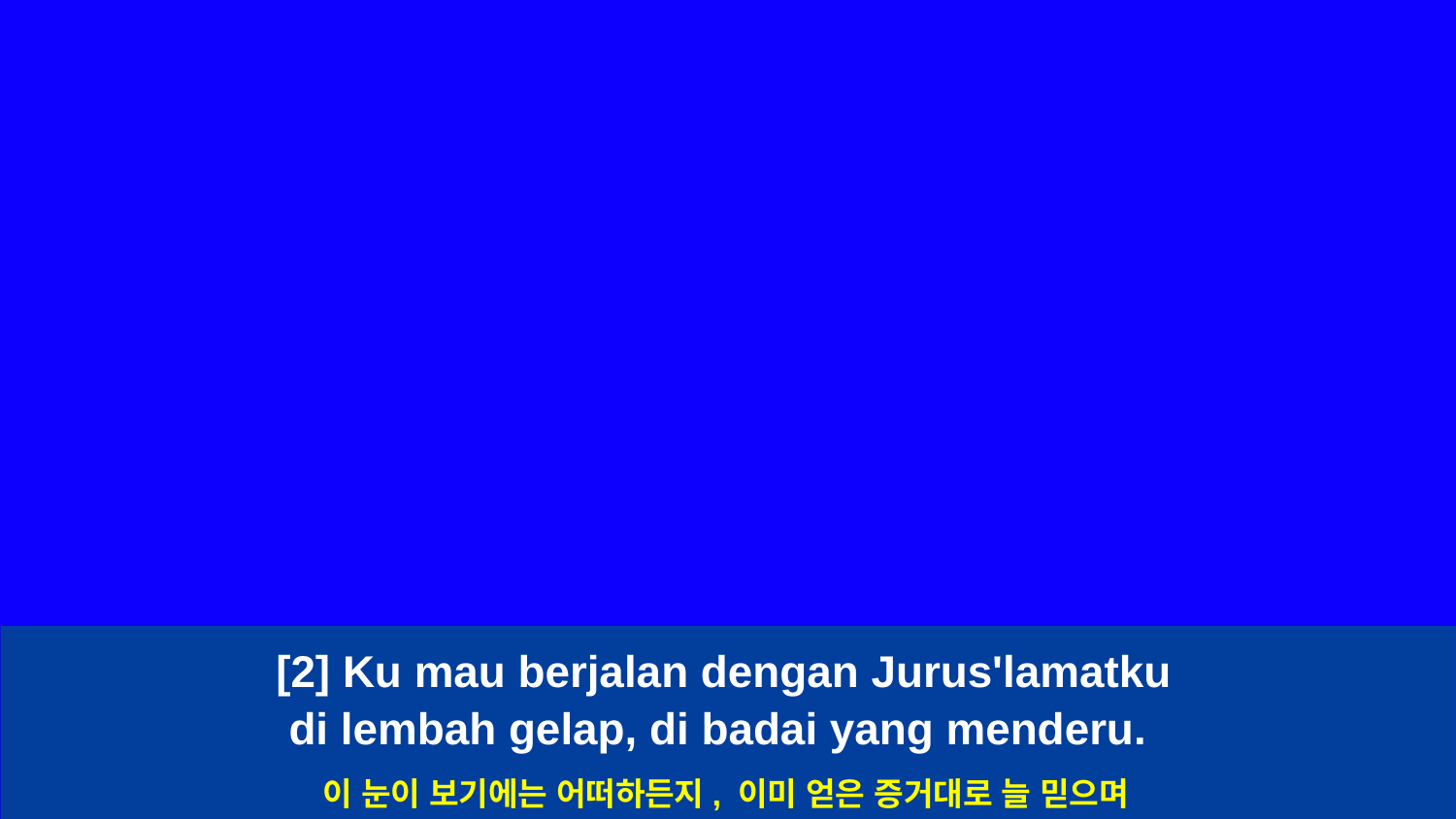

[2] Ku mau berjalan dengan Jurus'lamatku
di lembah gelap, di badai yang menderu.
이 눈이 보기에는 어떠하든지, 이미 얻은 증거대로 늘 믿으며